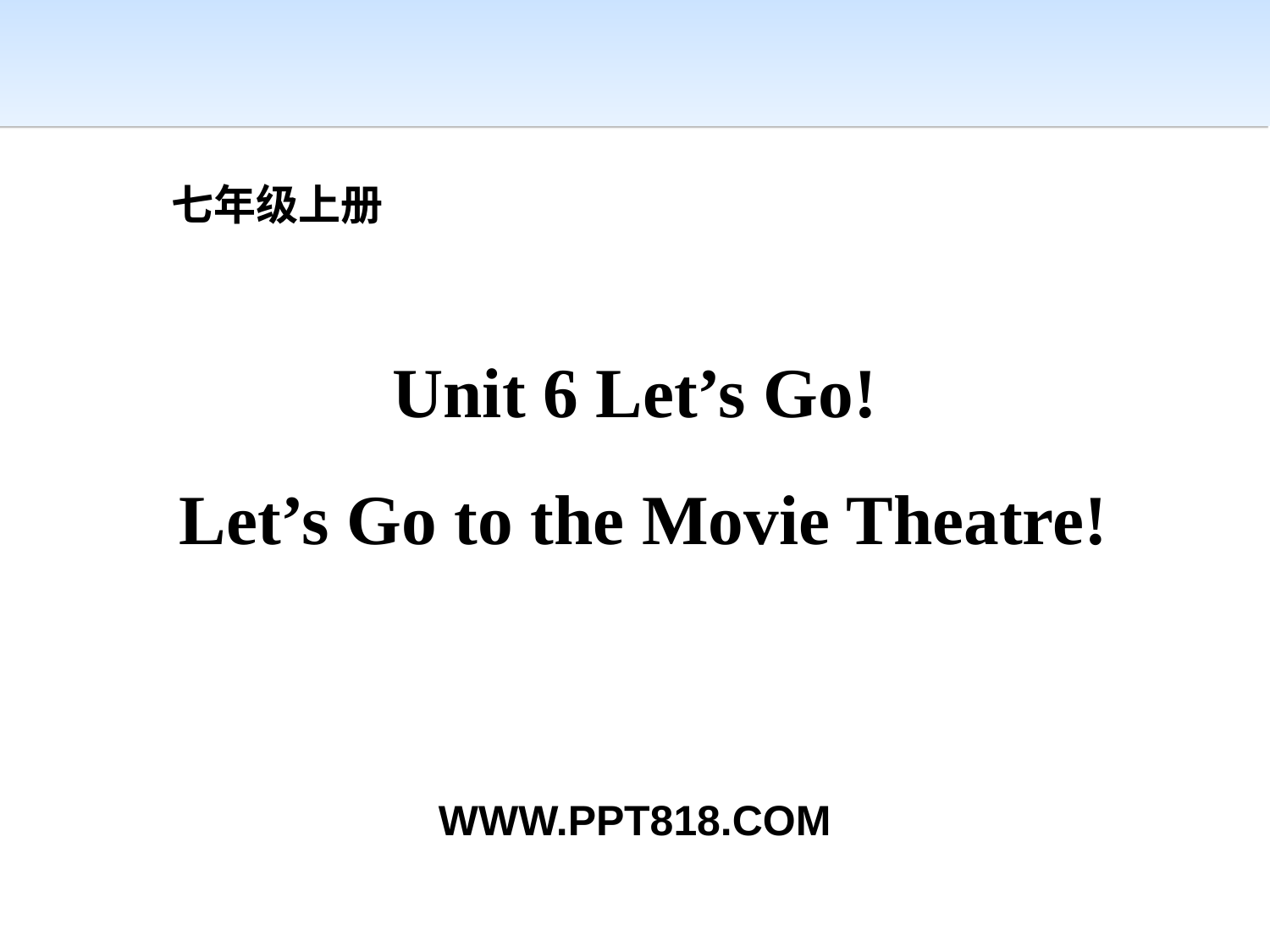

七年级上册
Unit 6 Let’s Go!
 Let’s Go to the Movie Theatre!

WWW.PPT818.COM